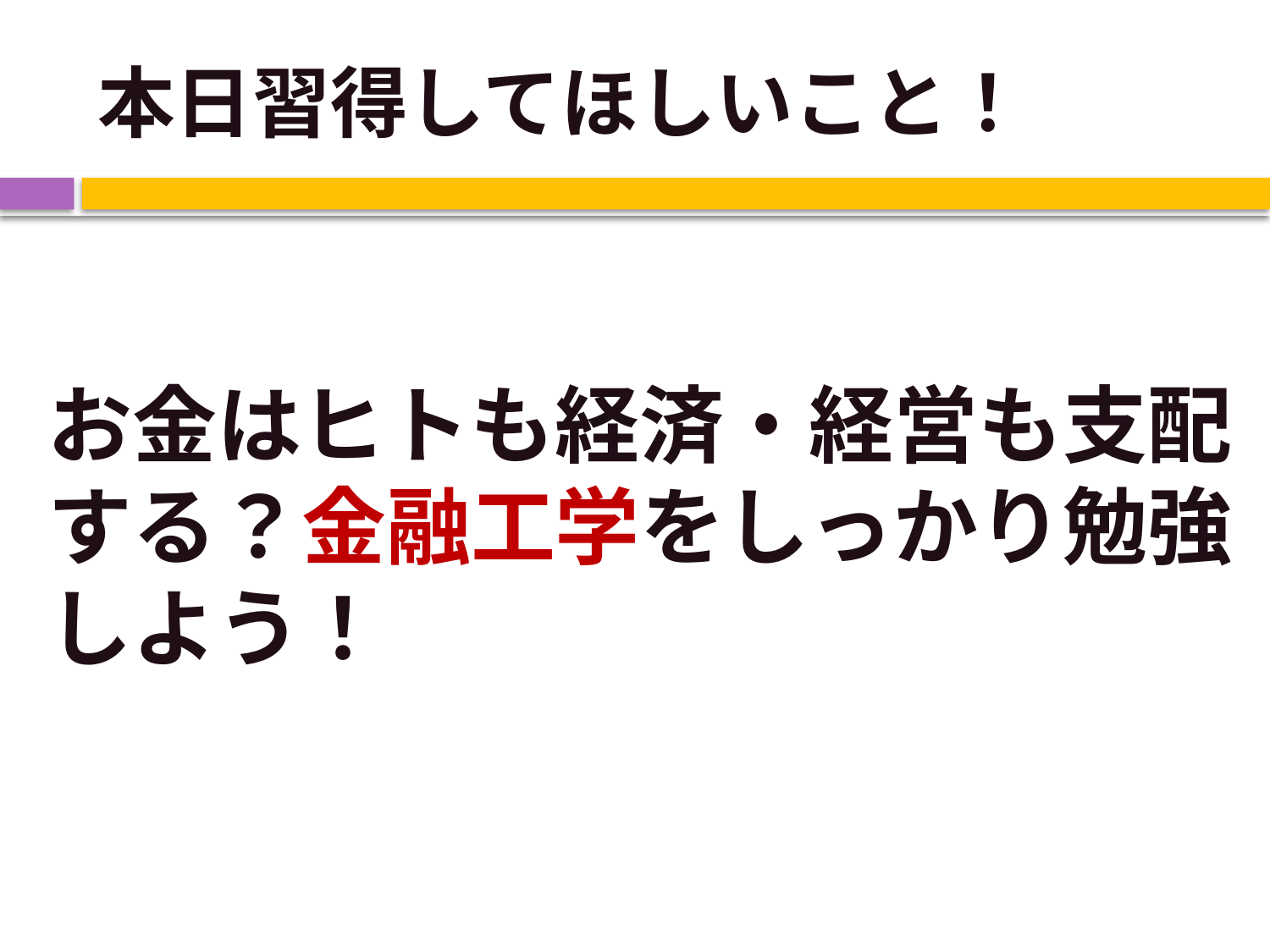

# 本日習得してほしいこと！
お金はヒトも経済・経営も支配する？金融工学をしっかり勉強しよう！